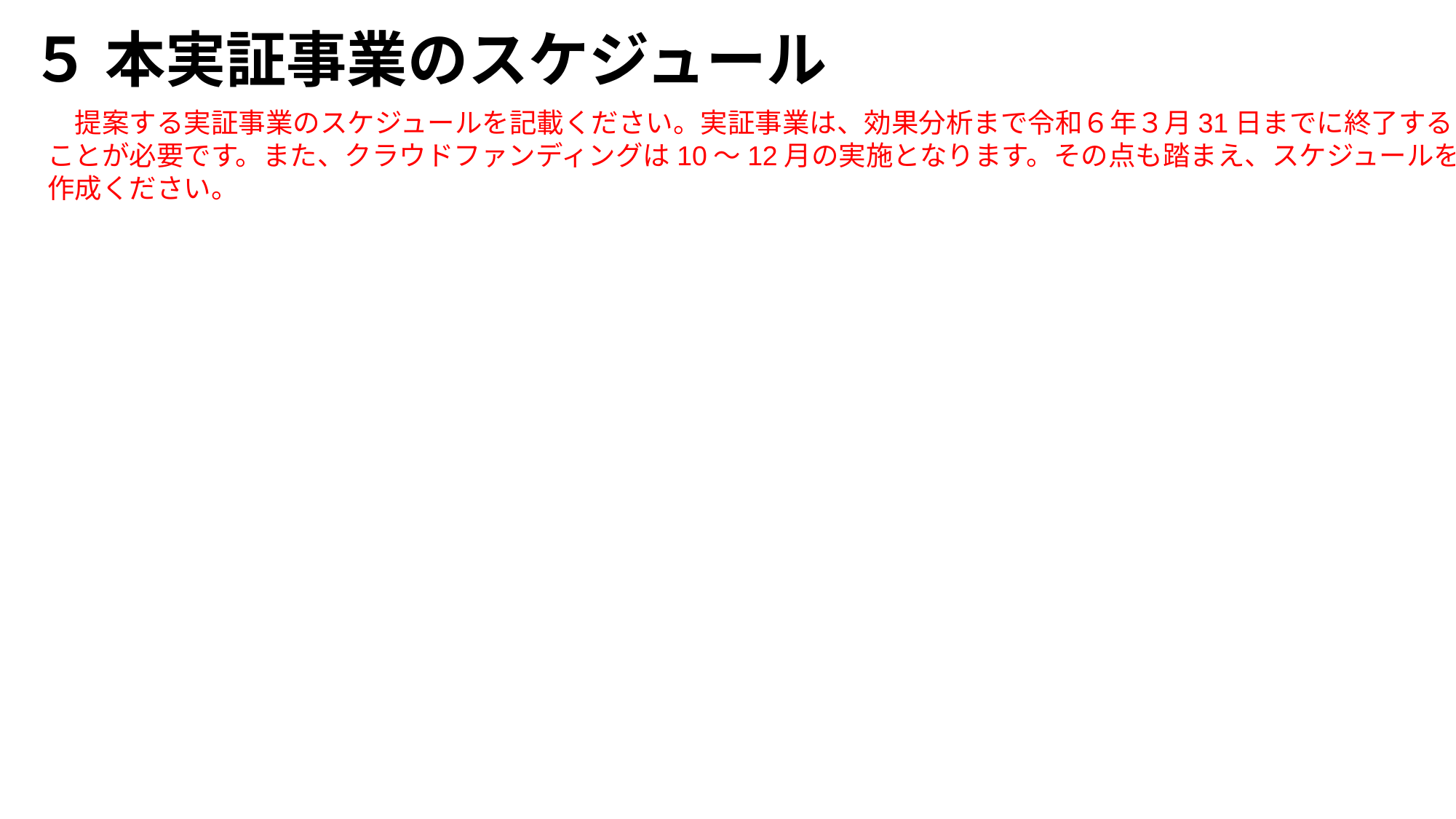

５ 本実証事業のスケジュール
　提案する実証事業のスケジュールを記載ください。実証事業は、効果分析まで令和６年３月31日までに終了することが必要です。また、クラウドファンディングは10～12月の実施となります。その点も踏まえ、スケジュールを作成ください。